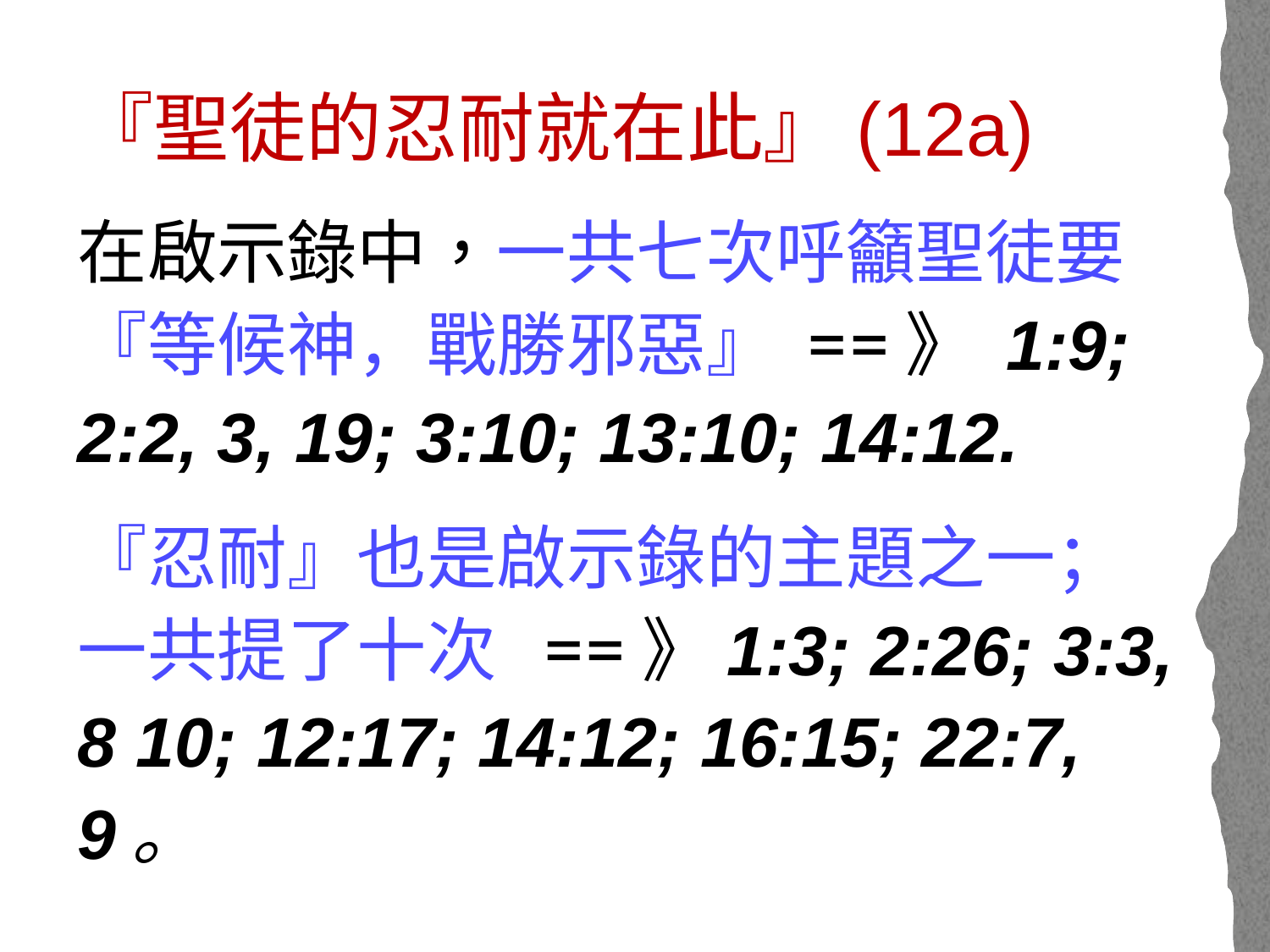

『聖徒的忍耐就在此』(12a)
在啟示錄中，一共七次呼籲聖徒要『等候神，戰勝邪惡』 ==》 1:9; 2:2, 3, 19; 3:10; 13:10; 14:12.
『忍耐』也是啟示錄的主題之一；一共提了十次  ==》1:3; 2:26; 3:3, 8 10; 12:17; 14:12; 16:15; 22:7, 9。